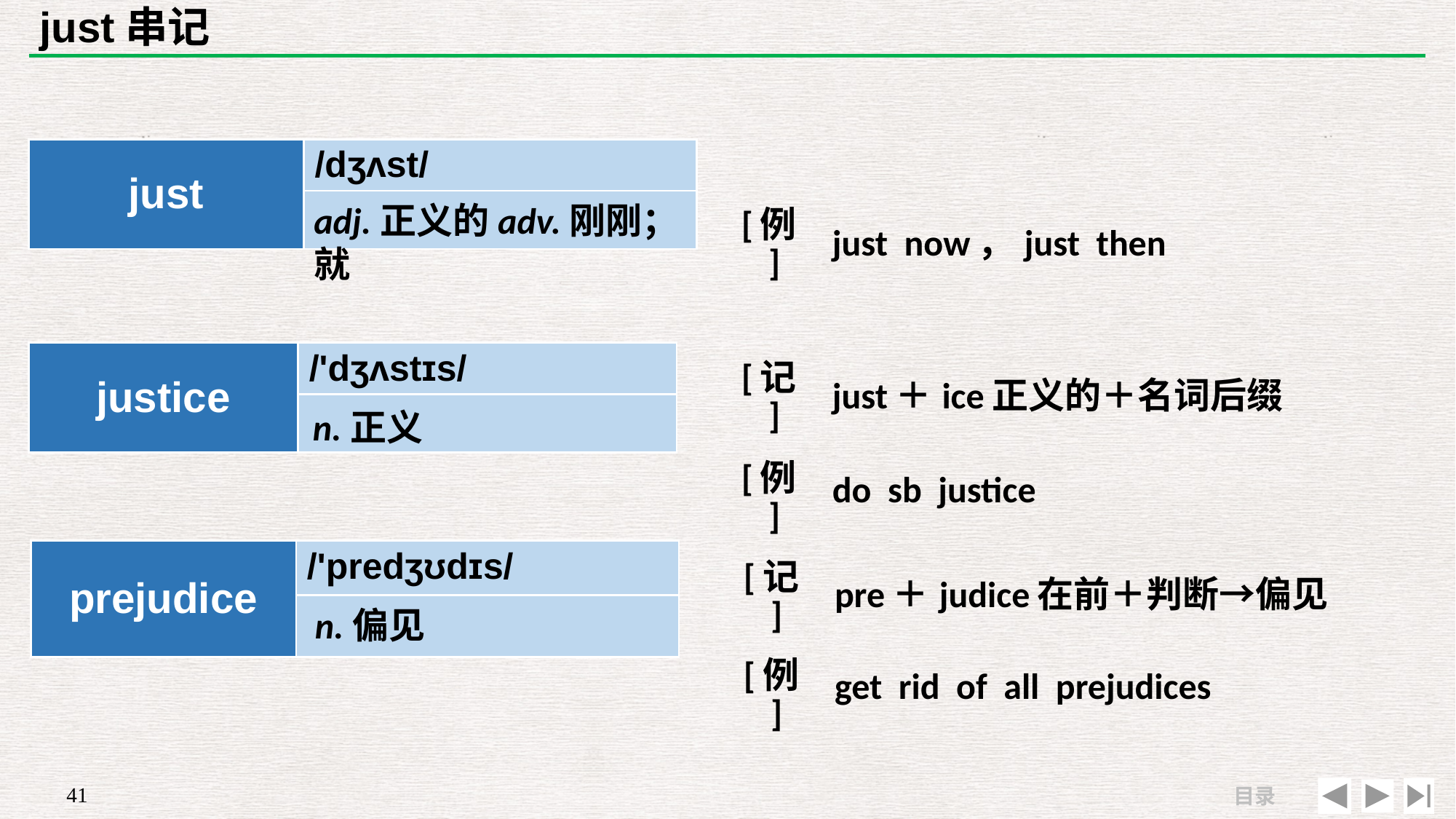

# just串记

| just | /dʒʌst/ |
| --- | --- |
|  |  |
|  |  |
| --- | --- |
| [例] | just now，just then |
adj.正义的adv.刚刚；就
| justice | /'dʒʌstɪs/ |
| --- | --- |
|  |  |
| [记] | just＋ice正义的＋名词后缀 |
| --- | --- |
| [例] | do sb justice |
n.正义
| prejudice | /'predʒʊdɪs/ |
| --- | --- |
|  |  |
| [记] | pre＋judice在前＋判断→偏见 |
| --- | --- |
| [例] | get rid of all prejudices |
n.偏见